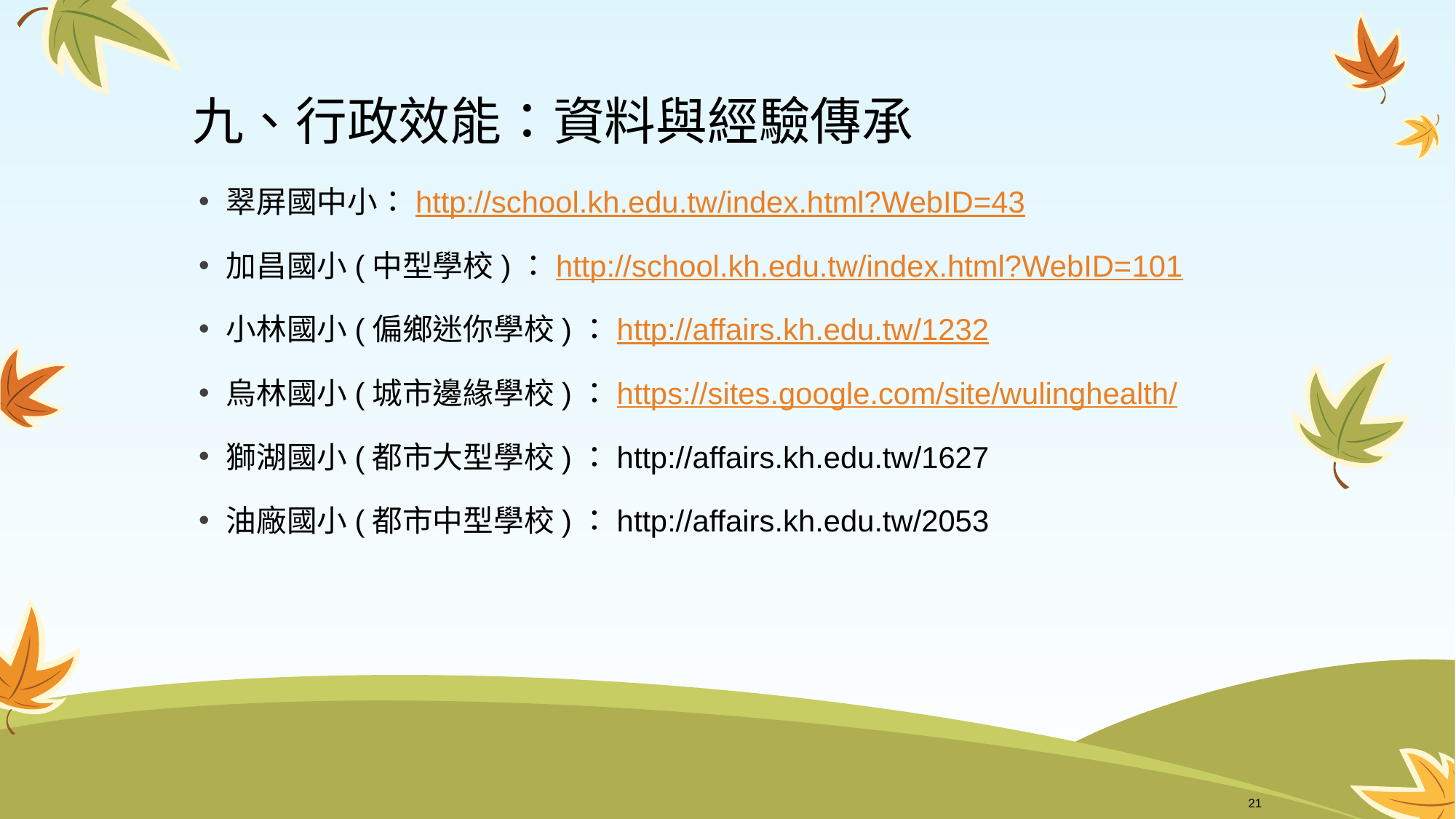

# 九、行政效能：資料與經驗傳承
翠屏國中小：http://school.kh.edu.tw/index.html?WebID=43
加昌國小(中型學校)：http://school.kh.edu.tw/index.html?WebID=101
小林國小(偏鄉迷你學校)：http://affairs.kh.edu.tw/1232
烏林國小(城市邊緣學校)：https://sites.google.com/site/wulinghealth/
獅湖國小(都市大型學校)：http://affairs.kh.edu.tw/1627
油廠國小(都市中型學校)：http://affairs.kh.edu.tw/2053

21